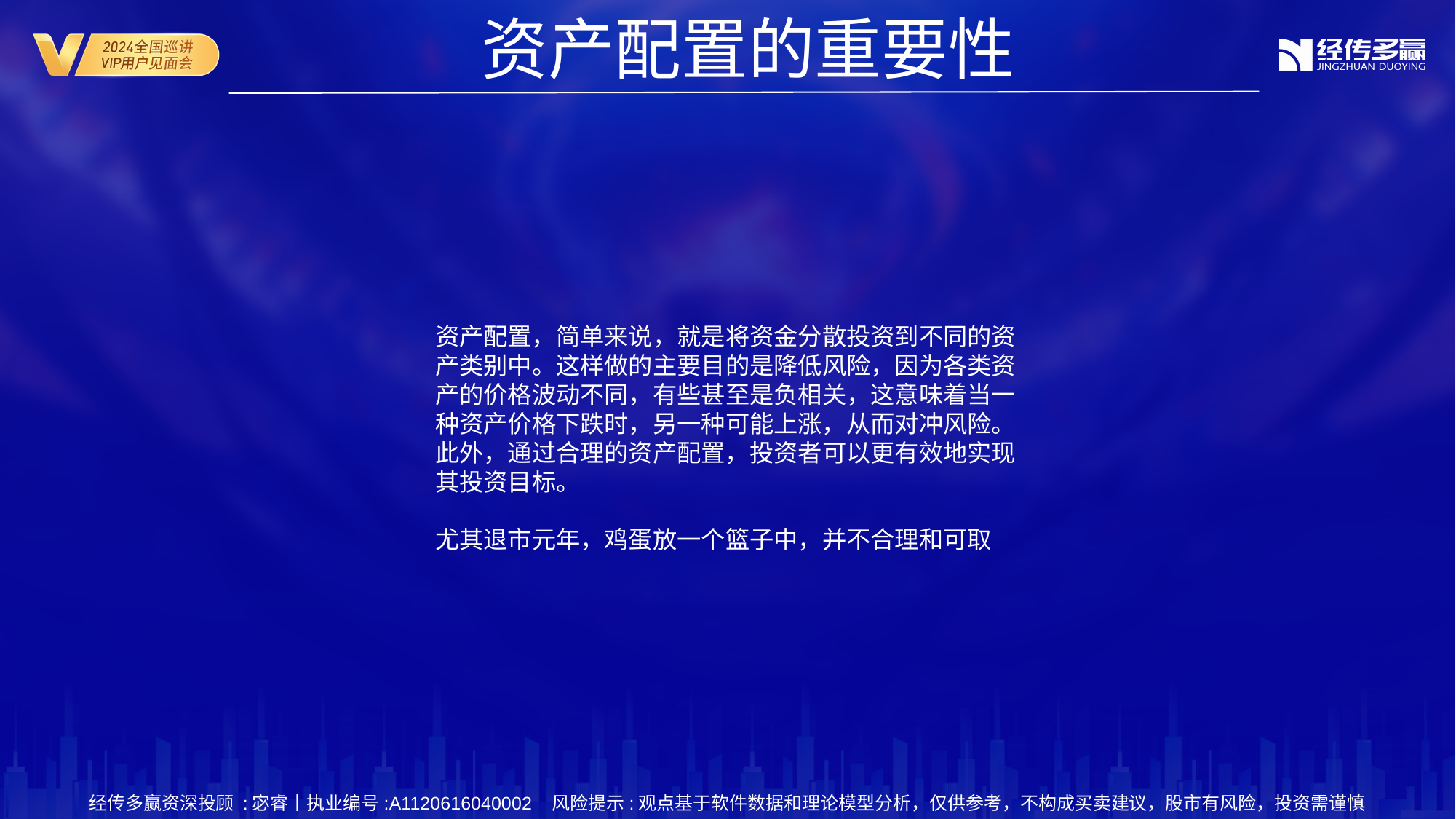

资产配置的重要性
资产配置，简单来说，就是将资金分散投资到不同的资产类别中。这样做的主要目的是降低风险，因为各类资产的价格波动不同，有些甚至是负相关，这意味着当一种资产价格下跌时，另一种可能上涨，从而对冲风险。此外，通过合理的资产配置，投资者可以更有效地实现其投资目标。

尤其退市元年，鸡蛋放一个篮子中，并不合理和可取
经传多赢资深投顾 :宓睿丨执业编号:A1120616040002   风险提示:观点基于软件数据和理论模型分析，仅供参考，不构成买卖建议，股市有风险，投资需谨慎